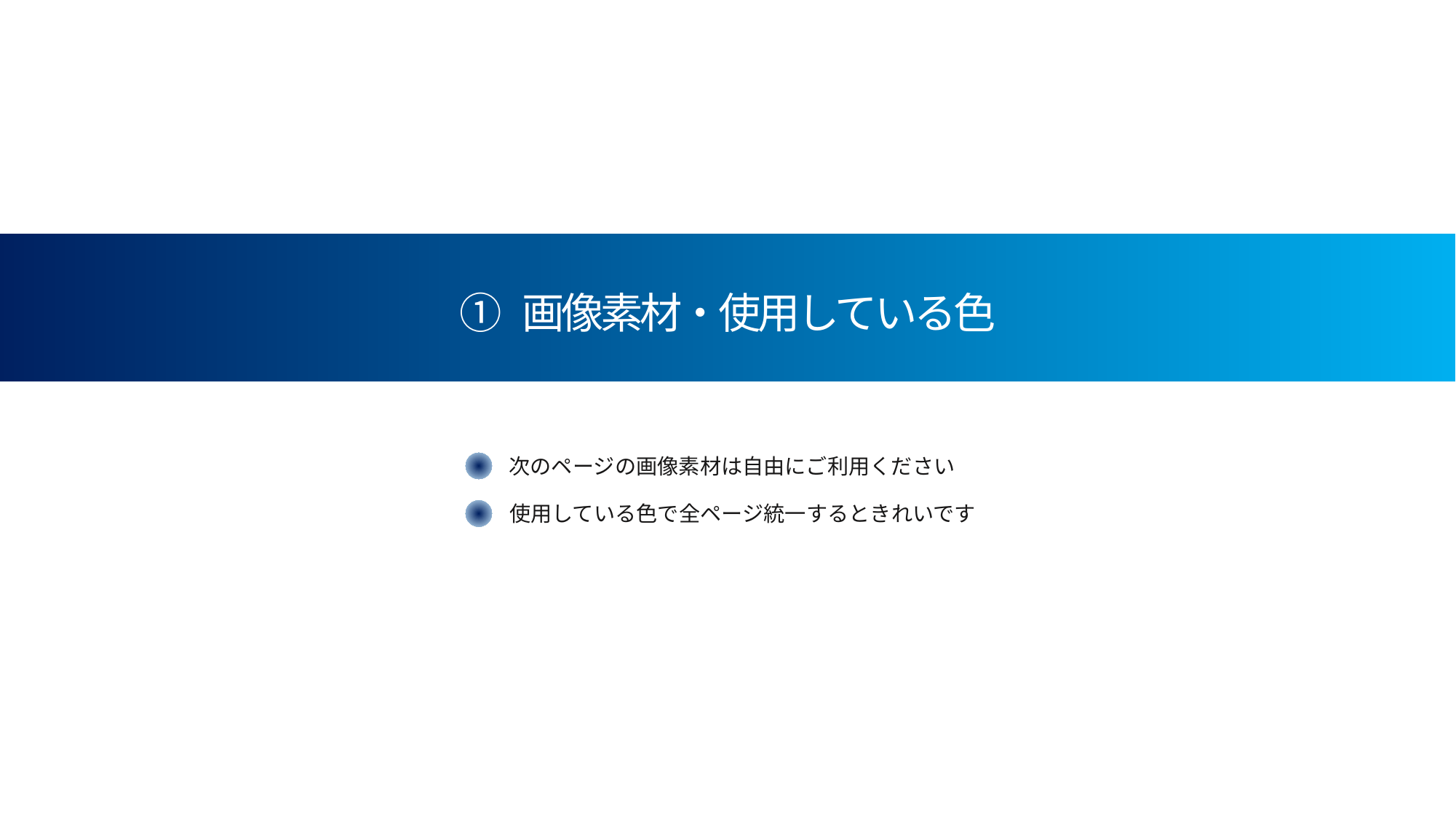

① 画像素材・使用している色
次のページの画像素材は自由にご利用ください

使用している色で全ページ統一するときれいです